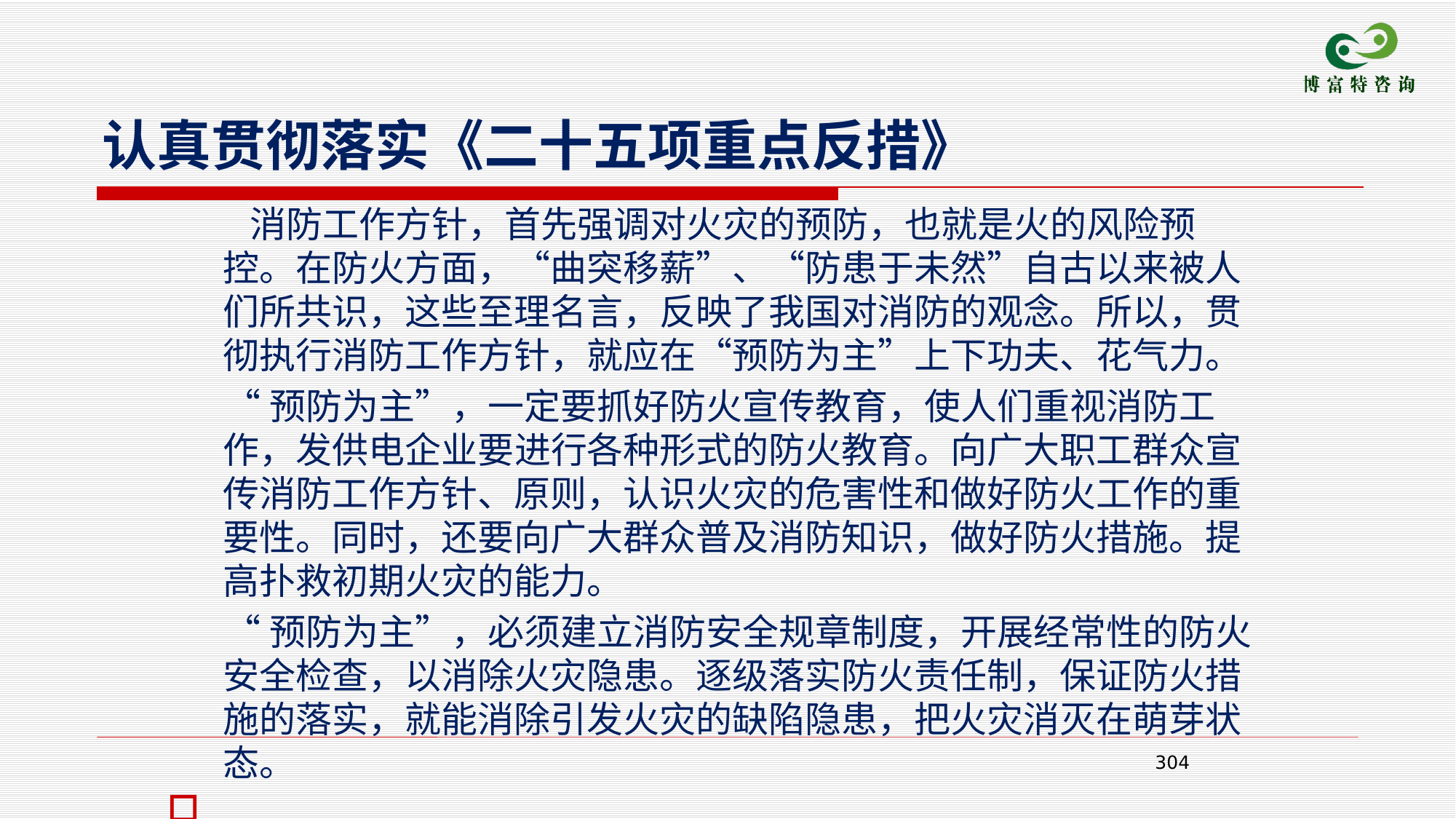

认真贯彻落实《二十五项重点反措》
         消防工作方针，首先强调对火灾的预防，也就是火的风险预控。在防火方面，“曲突移薪”、“防患于未然”自古以来被人们所共识，这些至理名言，反映了我国对消防的观念。所以，贯彻执行消防工作方针，就应在“预防为主”上下功夫、花气力。
       “预防为主”，一定要抓好防火宣传教育，使人们重视消防工作，发供电企业要进行各种形式的防火教育。向广大职工群众宣传消防工作方针、原则，认识火灾的危害性和做好防火工作的重要性。同时，还要向广大群众普及消防知识，做好防火措施。提高扑救初期火灾的能力。
       “预防为主”，必须建立消防安全规章制度，开展经常性的防火安全检查，以消除火灾隐患。逐级落实防火责任制，保证防火措施的落实，就能消除引发火灾的缺陷隐患，把火灾消灭在萌芽状态。

304